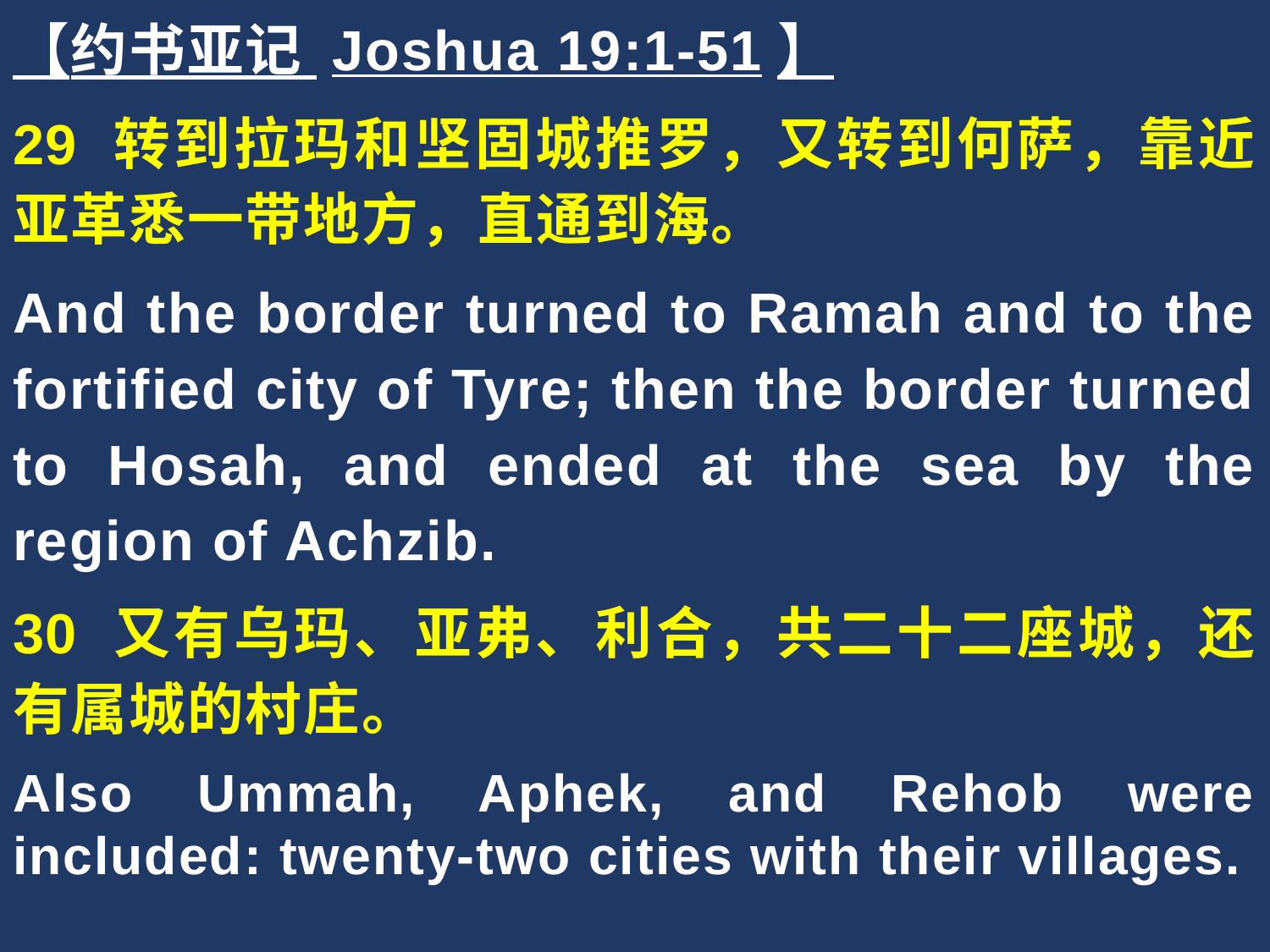

【约书亚记 Joshua 19:1-51】
29 转到拉玛和坚固城推罗，又转到何萨，靠近亚革悉一带地方，直通到海。
And the border turned to Ramah and to the fortified city of Tyre; then the border turned to Hosah, and ended at the sea by the region of Achzib.
30 又有乌玛、亚弗、利合，共二十二座城，还有属城的村庄。
Also Ummah, Aphek, and Rehob were included: twenty-two cities with their villages.